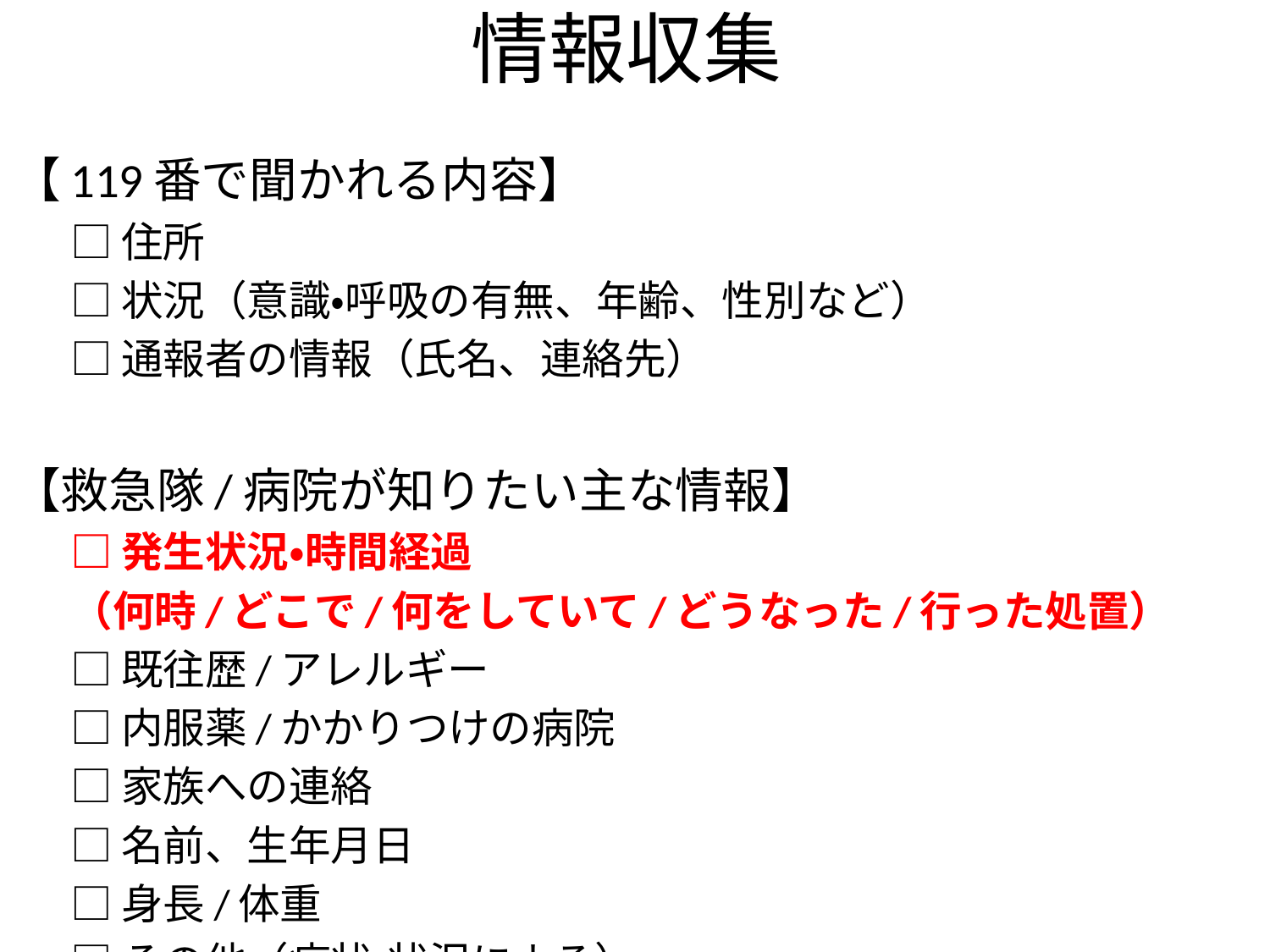

# 情報収集

【119番で聞かれる内容】
□住所
□状況（意識・呼吸の有無、年齢、性別など）
□通報者の情報（氏名、連絡先）

【救急隊/病院が知りたい主な情報】
□発生状況・時間経過
（何時/どこで/何をしていて/どうなった/行った処置）
□既往歴/アレルギー
□内服薬/かかりつけの病院
□家族への連絡
□名前、生年月日
□身長/体重
□その他（症状・状況による）